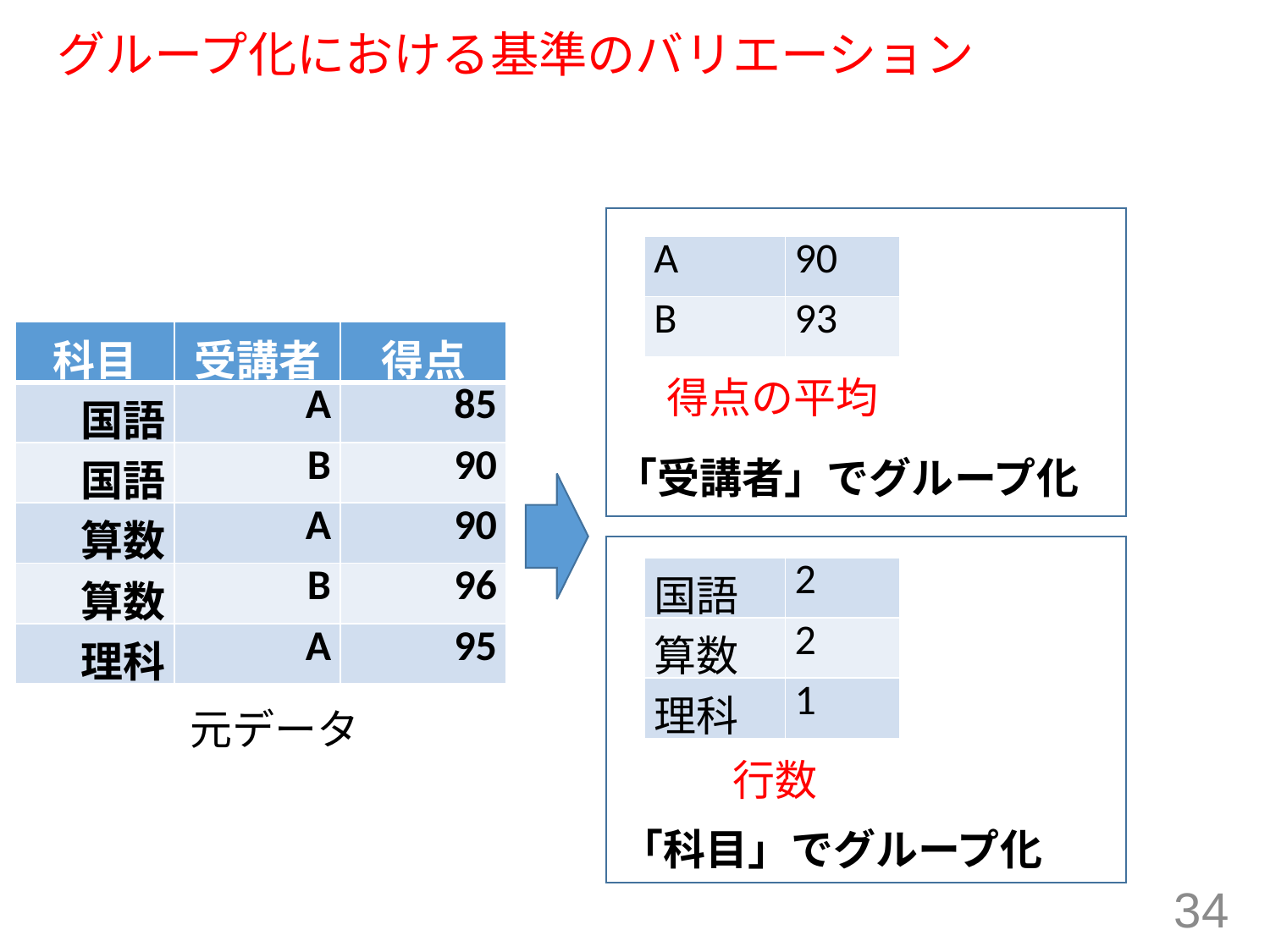

# グループ化における基準のバリエーション

| A | 90 |
| --- | --- |
| B | 93 |
| 科目 | 受講者 | 得点 |
| --- | --- | --- |
| 国語 | A | 85 |
| 国語 | B | 90 |
| 算数 | A | 90 |
| 算数 | B | 96 |
| 理科 | A | 95 |
得点の平均
「受講者」でグループ化

| 国語 | 2 |
| --- | --- |
| 算数 | 2 |
| 理科 | 1 |
元データ
行数
「科目」でグループ化
34